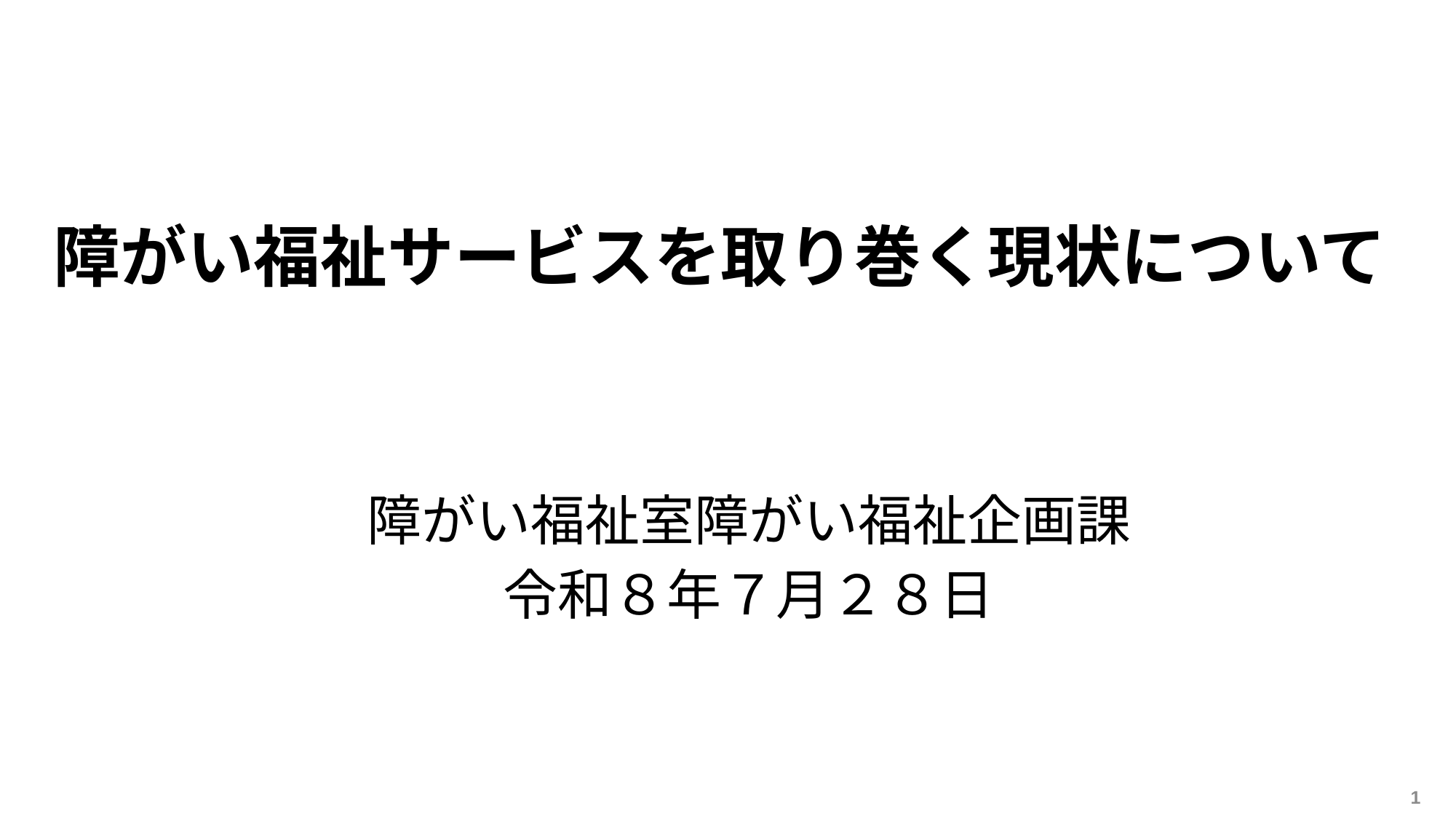

障がい福祉サービスを取り巻く現状について

障がい福祉室障がい福祉企画課
令和８年７月２８日
1